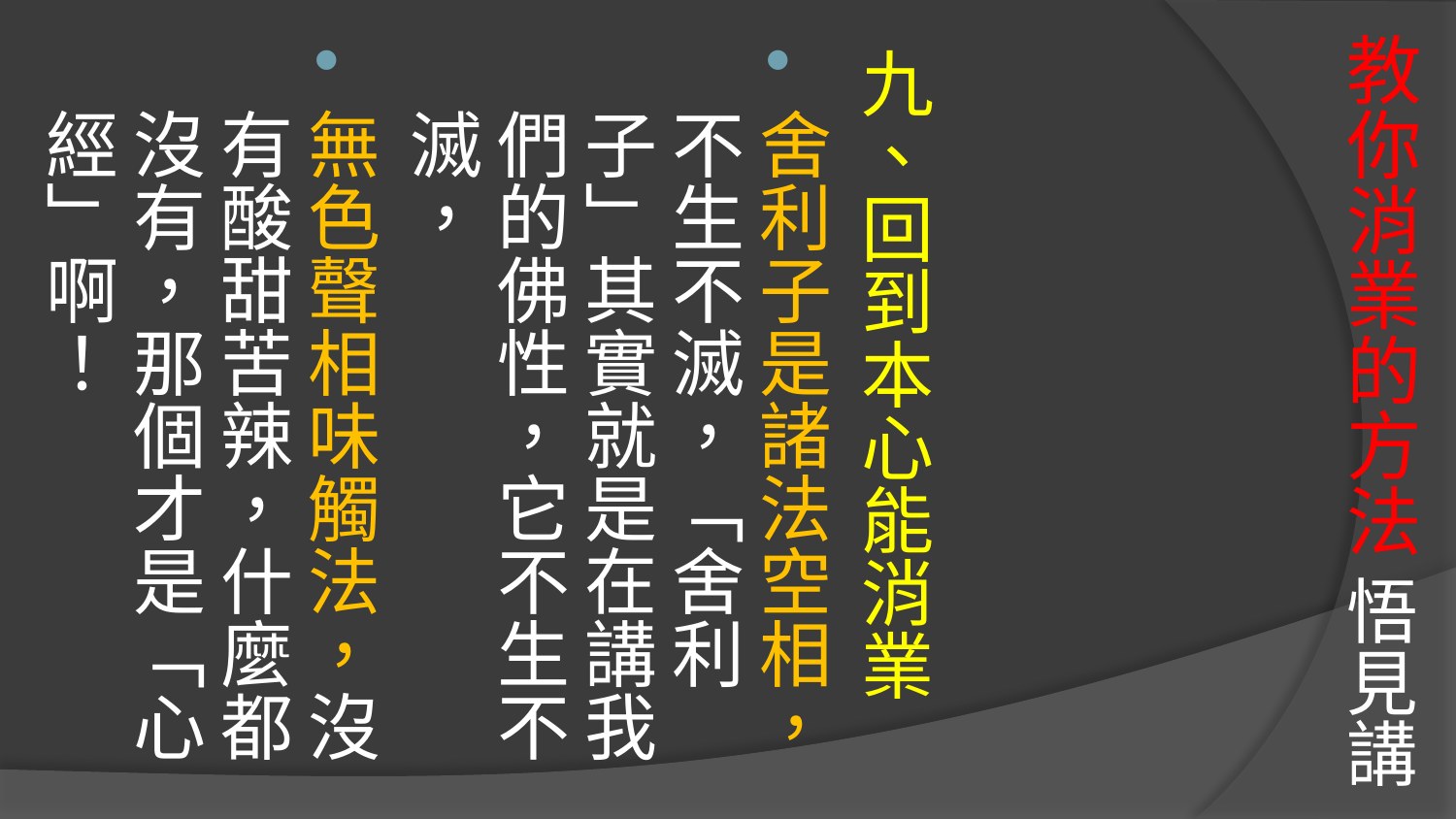

# 教你消業的方法 悟見講
九、回到本心能消業
舍利子是諸法空相，不生不滅，「舍利子」其實就是在講我們的佛性，它不生不滅，
無色聲相味觸法，沒有酸甜苦辣，什麼都沒有，那個才是「心經」啊！